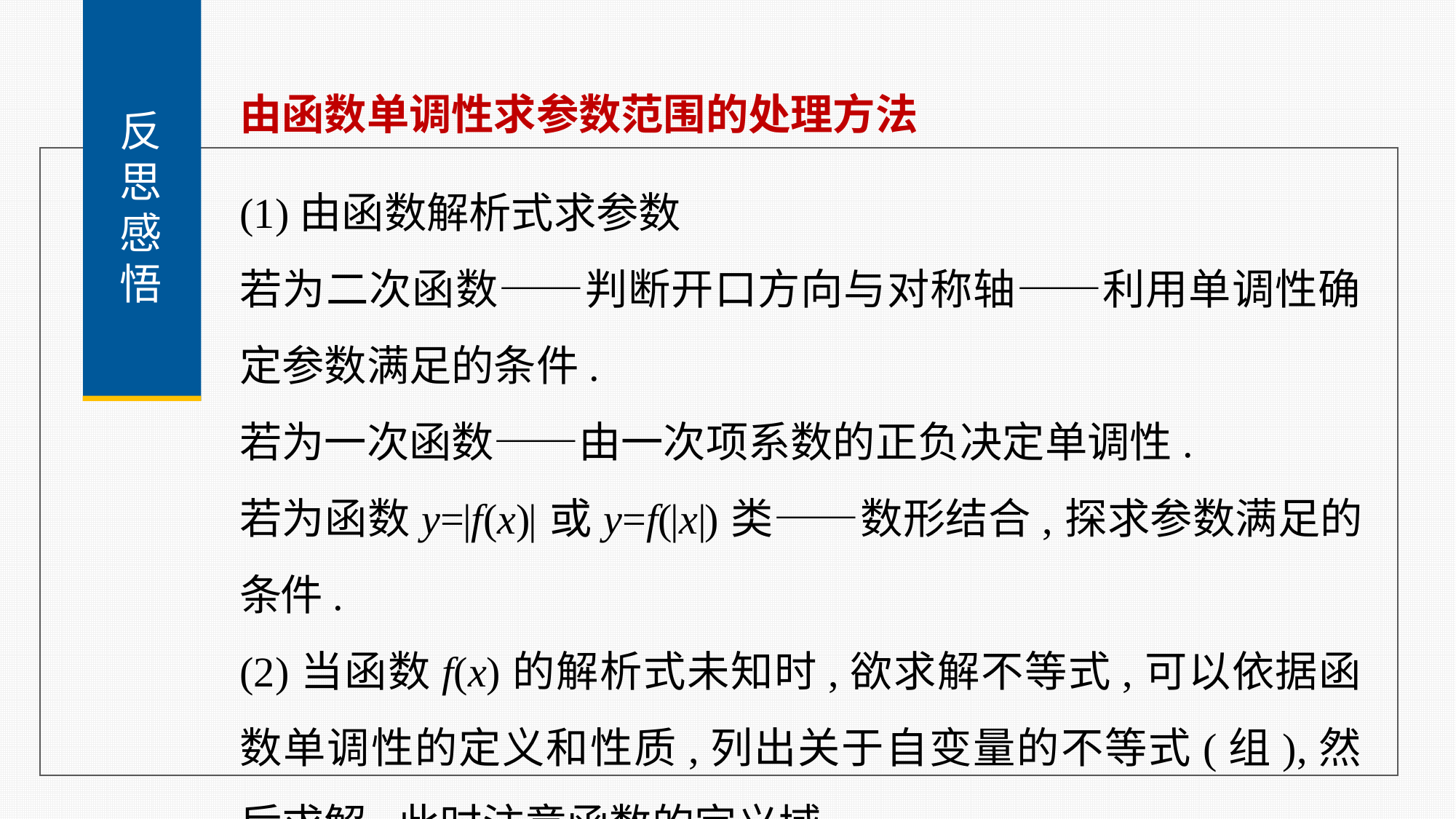

反
思
感
悟

由函数单调性求参数范围的处理方法

(1)由函数解析式求参数
若为二次函数——判断开口方向与对称轴——利用单调性确定参数满足的条件.
若为一次函数——由一次项系数的正负决定单调性.
若为函数y=|f(x)|或y=f(|x|)类——数形结合,探求参数满足的条件.
(2)当函数f(x)的解析式未知时,欲求解不等式,可以依据函数单调性的定义和性质,列出关于自变量的不等式(组),然后求解,此时注意函数的定义域.